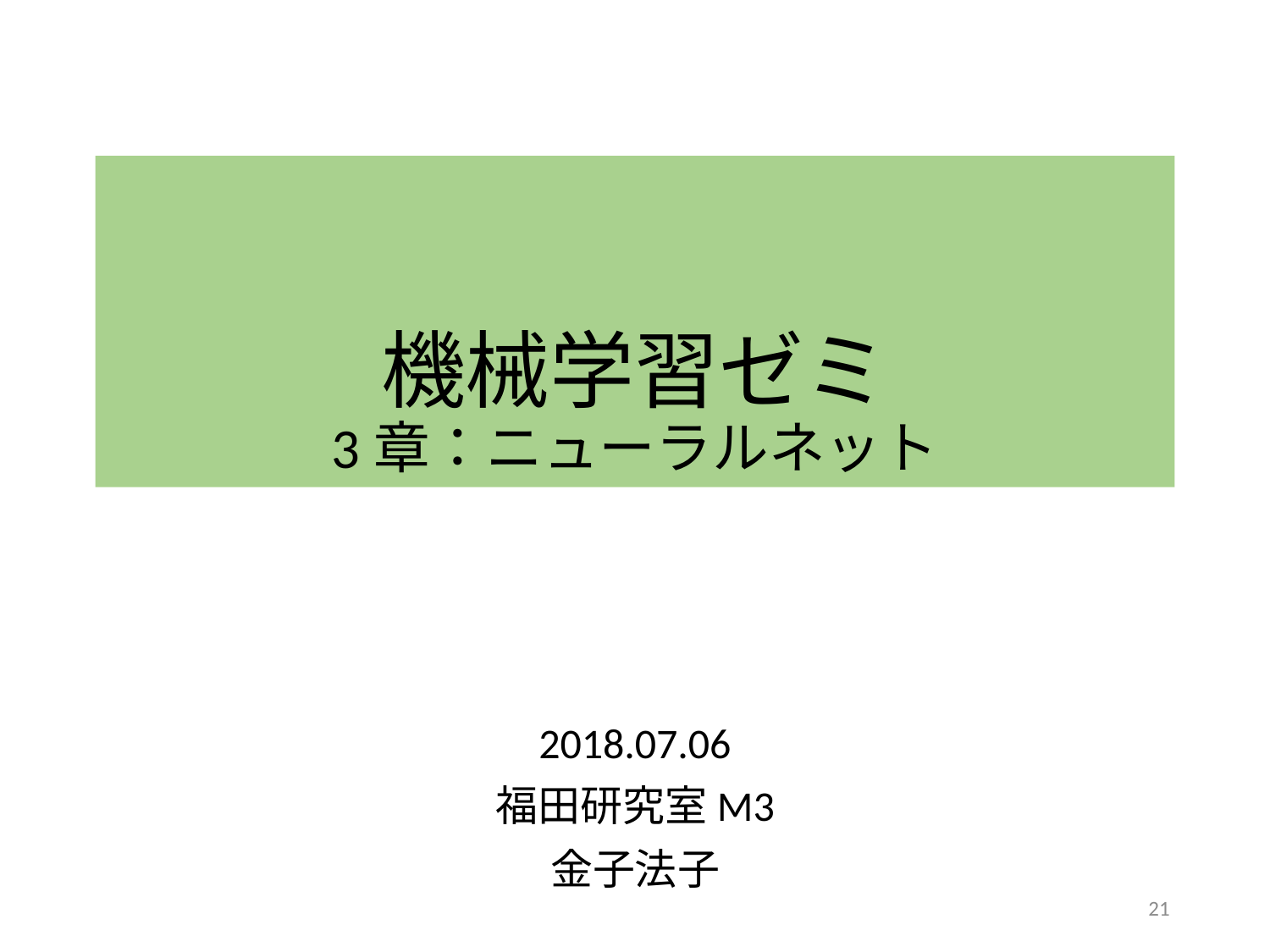

# 機械学習ゼミ 3章：ニューラルネット
2018.07.06
福田研究室M3
金子法子
21